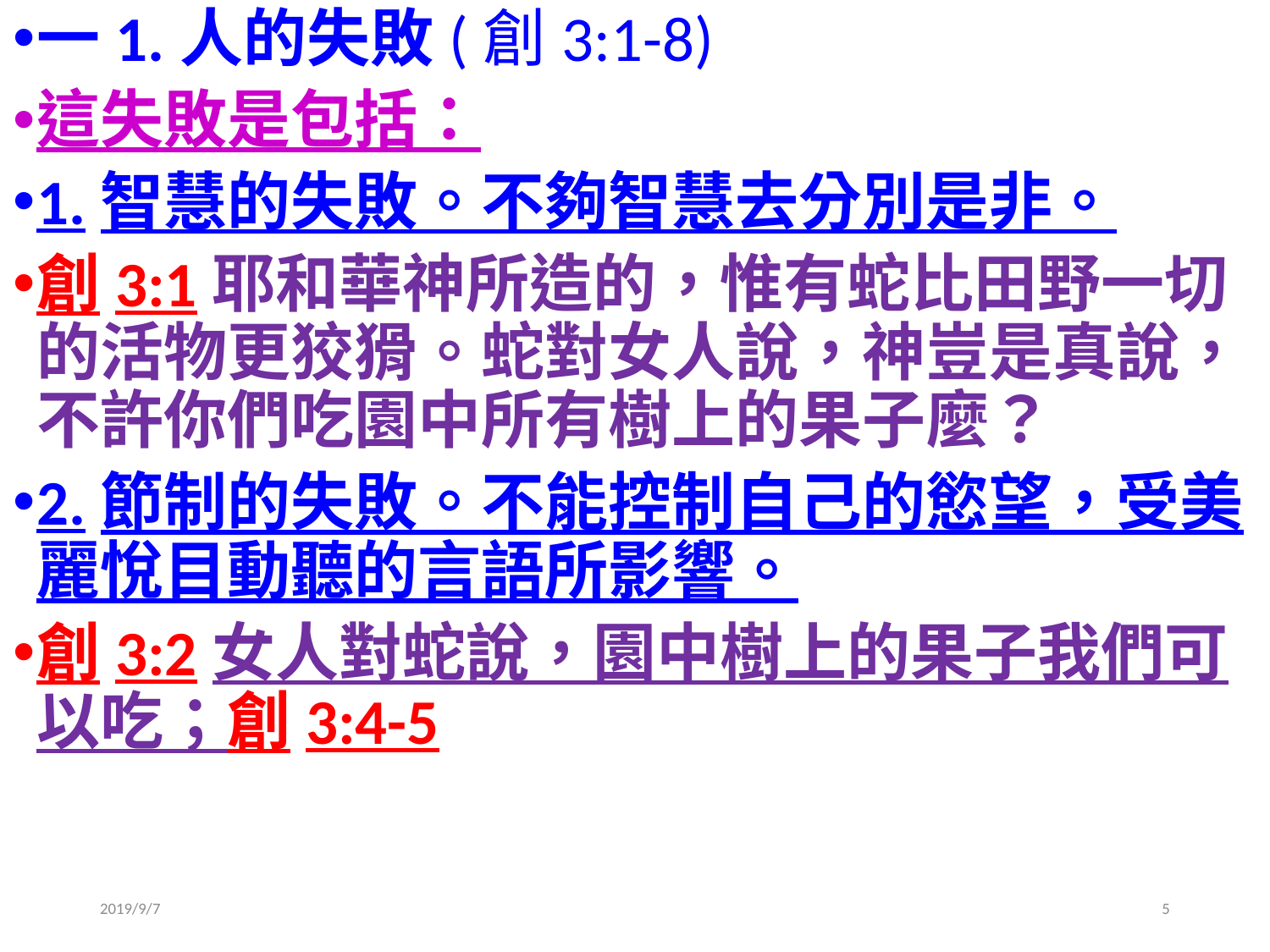

一1.人的失敗(創3:1-8)
這失敗是包括：
1.智慧的失敗。不夠智慧去分別是非。
創3:1耶和華神所造的，惟有蛇比田野一切的活物更狡猾。蛇對女人說，神豈是真說，不許你們吃園中所有樹上的果子麼？
2.節制的失敗。不能控制自己的慾望，受美麗悅目動聽的言語所影響。
創3:2女人對蛇說，園中樹上的果子我們可以吃；創3:4-5

2019/9/7
5